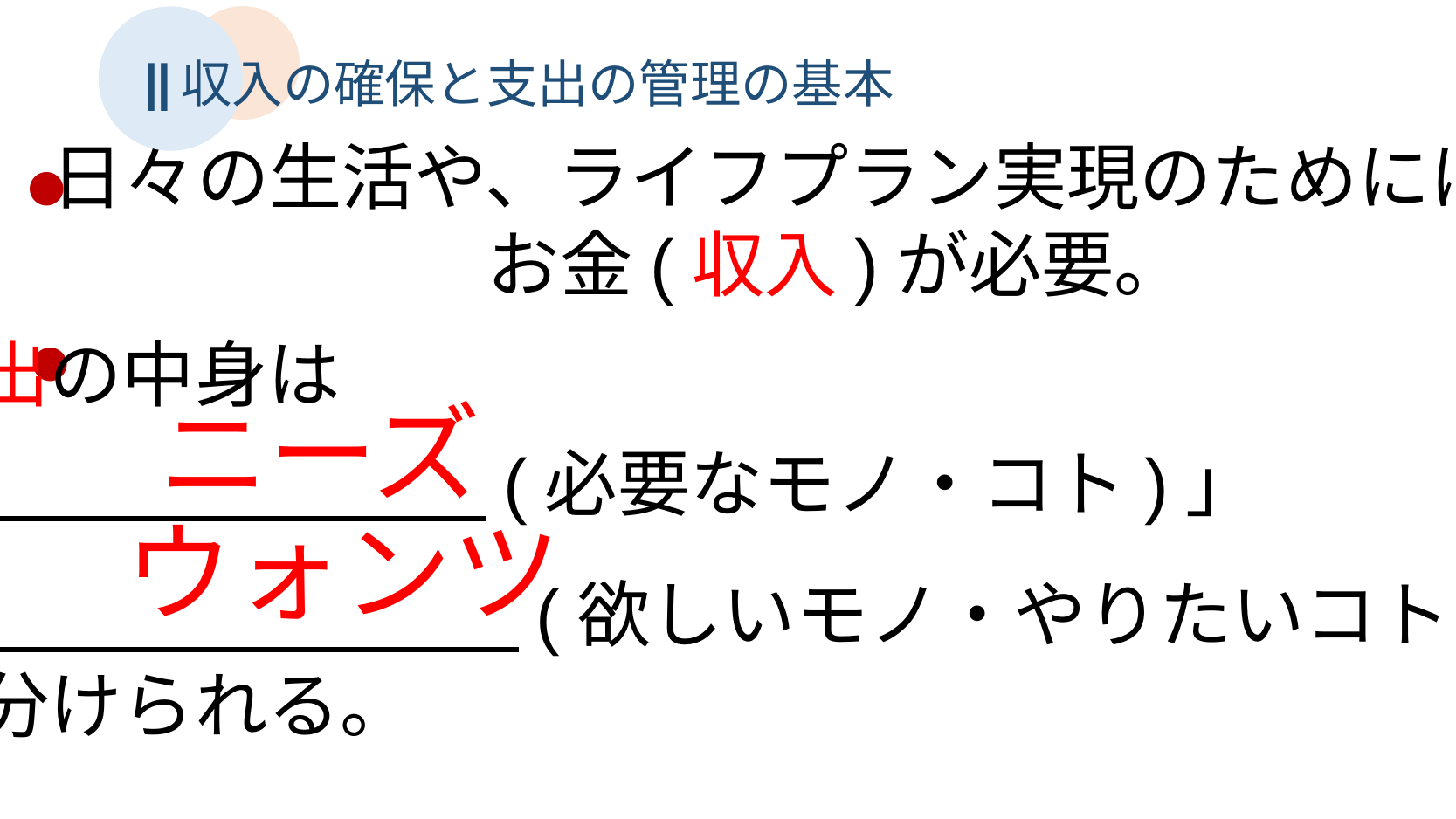

Ⅱ
収入の確保と支出の管理の基本

日々の生活や、ライフプラン実現のためには
　　　　　　お金(収入)が必要。
●
支出の中身は
「　　　　　　　(必要なモノ・コト)」
「  　　　　　　　(欲しいモノ・やりたいコト)」
に分けられる。
●
ニーズ
ウォンツ